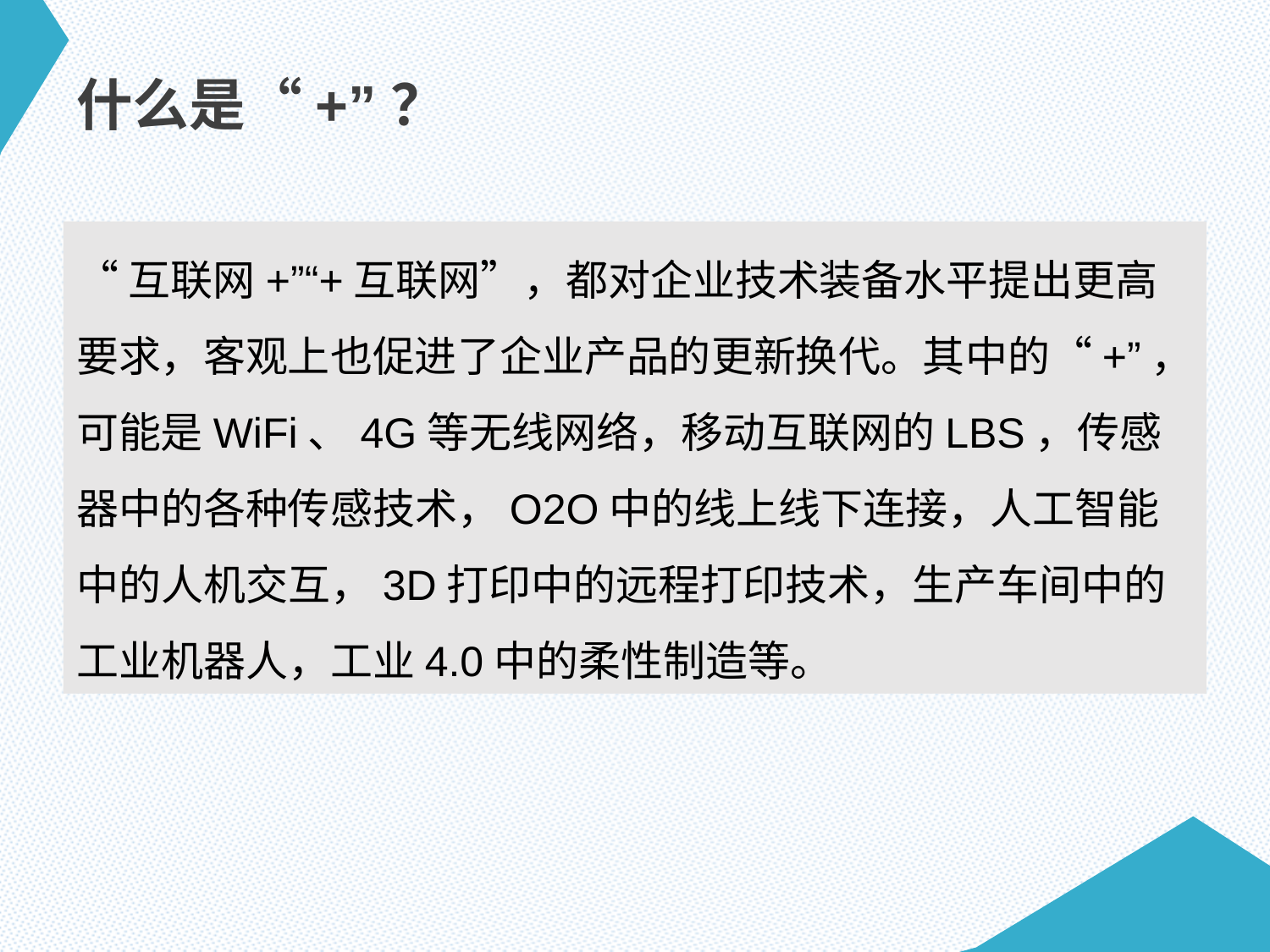

什么是“+”？
“互联网+”“+互联网”，都对企业技术装备水平提出更高要求，客观上也促进了企业产品的更新换代。其中的“+”，可能是WiFi、4G等无线网络，移动互联网的LBS，传感器中的各种传感技术，O2O中的线上线下连接，人工智能中的人机交互，3D打印中的远程打印技术，生产车间中的工业机器人，工业4.0中的柔性制造等。